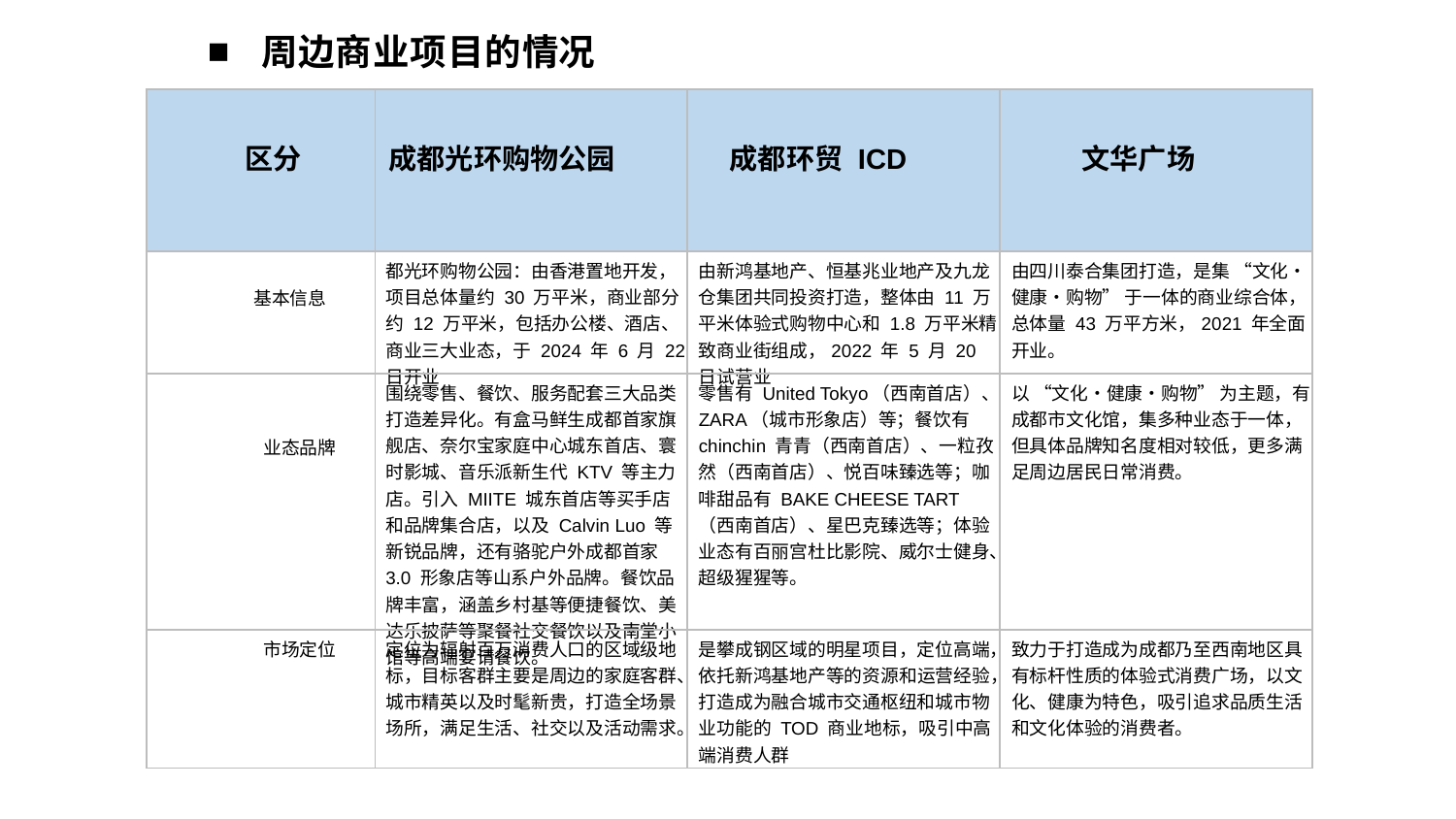

周边商业项目的情况
| 区分 | 成都光环购物公园 | 成都环贸 ICD | 文华广场 |
| --- | --- | --- | --- |
| 基本信息 | 都光环购物公园：由香港置地开发，项目总体量约 30 万平米，商业部分约 12 万平米，包括办公楼、酒店、商业三大业态，于 2024 年 6 月 22 日开业 | 由新鸿基地产、恒基兆业地产及九龙仓集团共同投资打造，整体由 11 万平米体验式购物中心和 1.8 万平米精致商业街组成，2022 年 5 月 20 日试营业 | 由四川泰合集团打造，是集 “文化・健康・购物” 于一体的商业综合体，总体量 43 万平方米，2021 年全面开业。 |
| 业态品牌 | 围绕零售、餐饮、服务配套三大品类打造差异化。有盒马鲜生成都首家旗舰店、奈尔宝家庭中心城东首店、寰时影城、音乐派新生代 KTV 等主力店。引入 MIITE 城东首店等买手店和品牌集合店，以及 Calvin Luo 等新锐品牌，还有骆驼户外成都首家 3.0 形象店等山系户外品牌。餐饮品牌丰富，涵盖乡村基等便捷餐饮、美达乐披萨等聚餐社交餐饮以及南堂小馆等高端宴请餐饮。 | 零售有 United Tokyo（西南首店）、ZARA（城市形象店）等；餐饮有 chinchin 青青（西南首店）、一粒孜然（西南首店）、悦百味臻选等；咖啡甜品有 BAKE CHEESE TART （西南首店）、星巴克臻选等；体验业态有百丽宫杜比影院、威尔士健身、超级猩猩等。 | 以 “文化・健康・购物” 为主题，有成都市文化馆，集多种业态于一体，但具体品牌知名度相对较低，更多满足周边居民日常消费。 |
| 市场定位 | 定位为辐射百万消费人口的区域级地标，目标客群主要是周边的家庭客群、城市精英以及时髦新贵，打造全场景场所，满足生活、社交以及活动需求。 | 是攀成钢区域的明星项目，定位高端，依托新鸿基地产等的资源和运营经验，打造成为融合城市交通枢纽和城市物业功能的 TOD 商业地标，吸引中高端消费人群 | 致力于打造成为成都乃至西南地区具有标杆性质的体验式消费广场，以文化、健康为特色，吸引追求品质生活和文化体验的消费者。 |